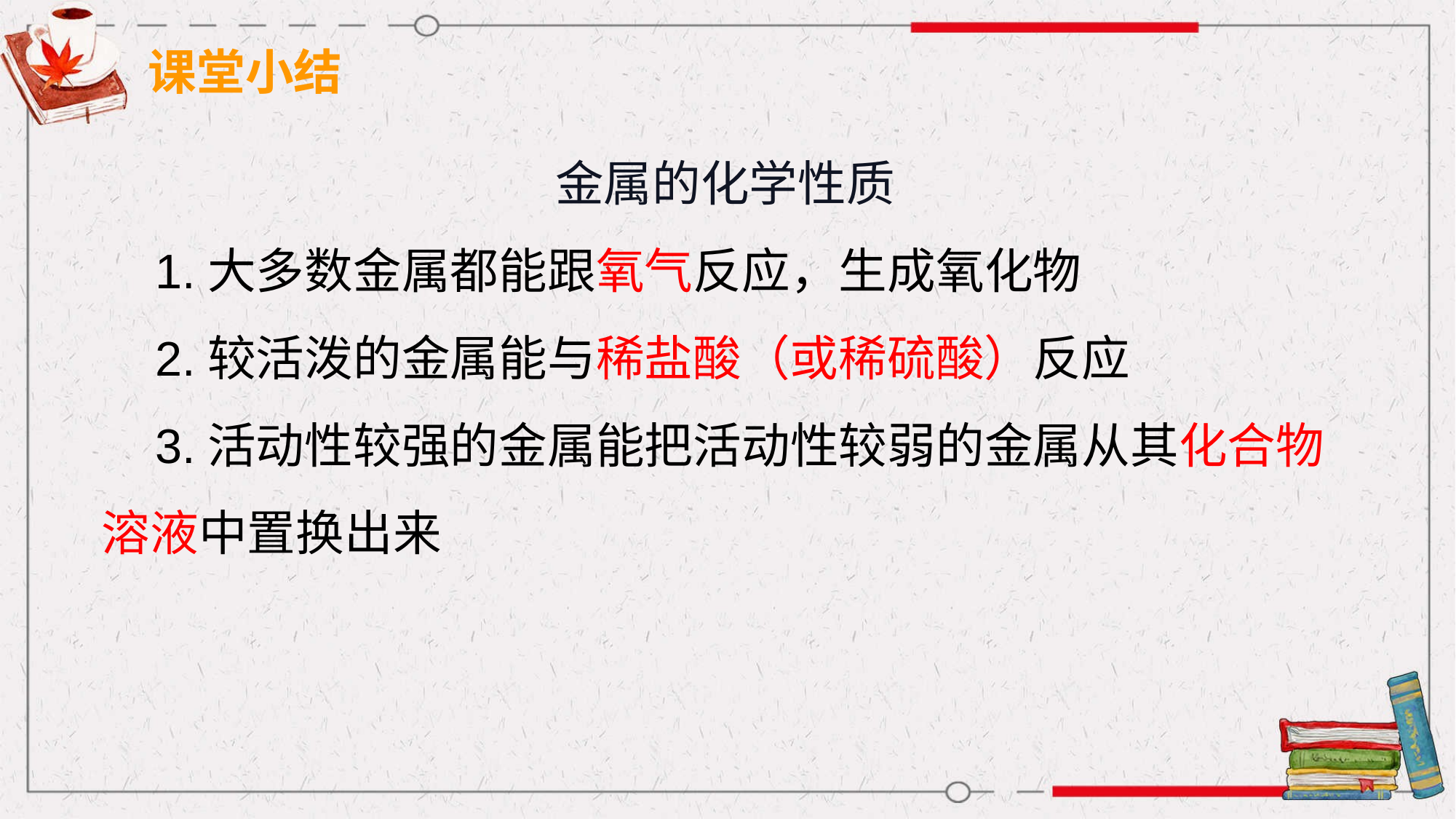

课堂小结
 金属的化学性质
    1.大多数金属都能跟氧气反应，生成氧化物
    2.较活泼的金属能与稀盐酸（或稀硫酸）反应
    3.活动性较强的金属能把活动性较弱的金属从其化合物溶液中置换出来